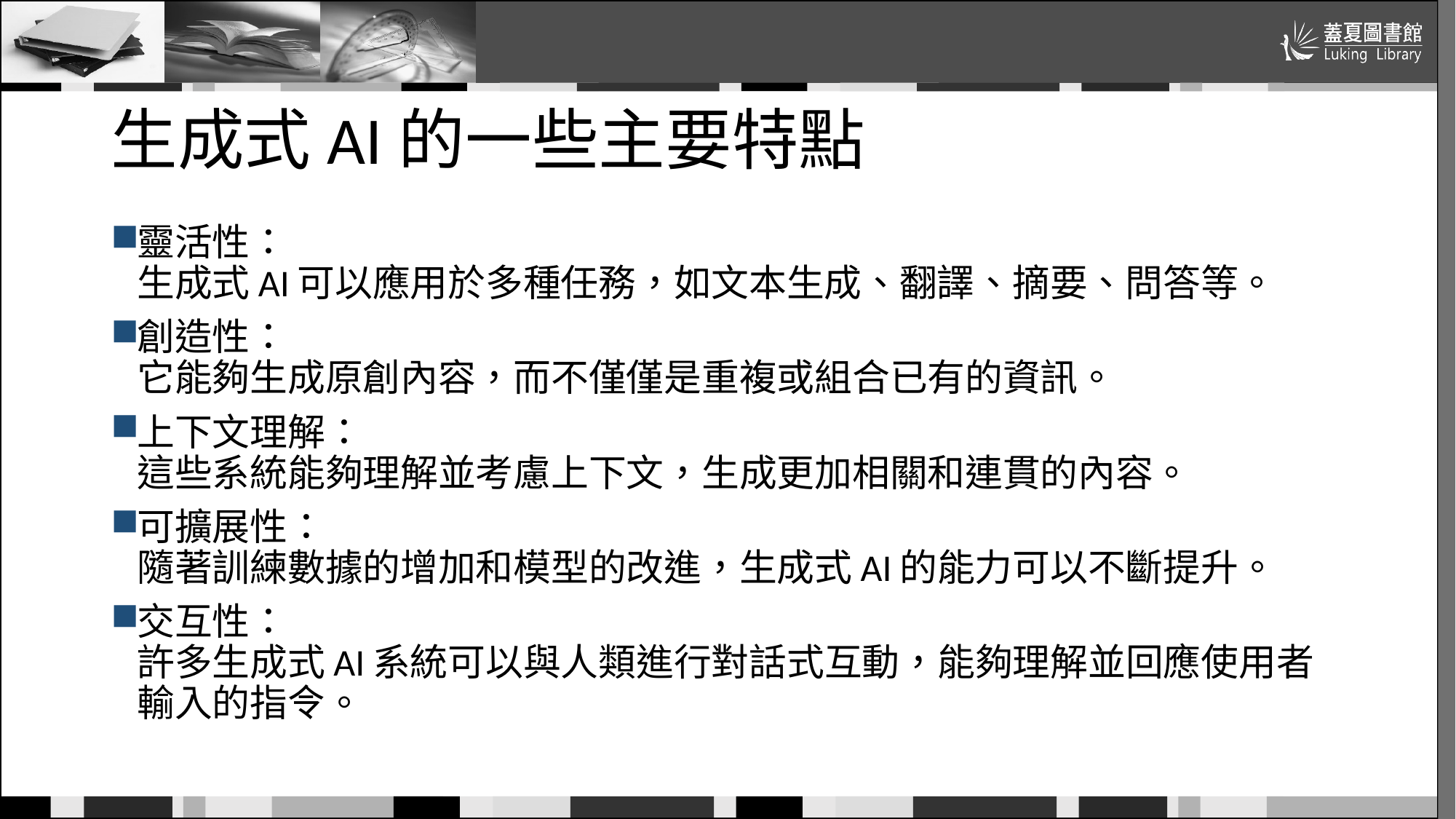

# 生成式AI的一些主要特點
靈活性：
生成式AI可以應用於多種任務，如文本生成、翻譯、摘要、問答等。
創造性：
它能夠生成原創內容，而不僅僅是重複或組合已有的資訊。
上下文理解：
這些系統能夠理解並考慮上下文，生成更加相關和連貫的內容。
可擴展性：
隨著訓練數據的增加和模型的改進，生成式AI的能力可以不斷提升。
交互性：
許多生成式AI系統可以與人類進行對話式互動，能夠理解並回應使用者輸入的指令。